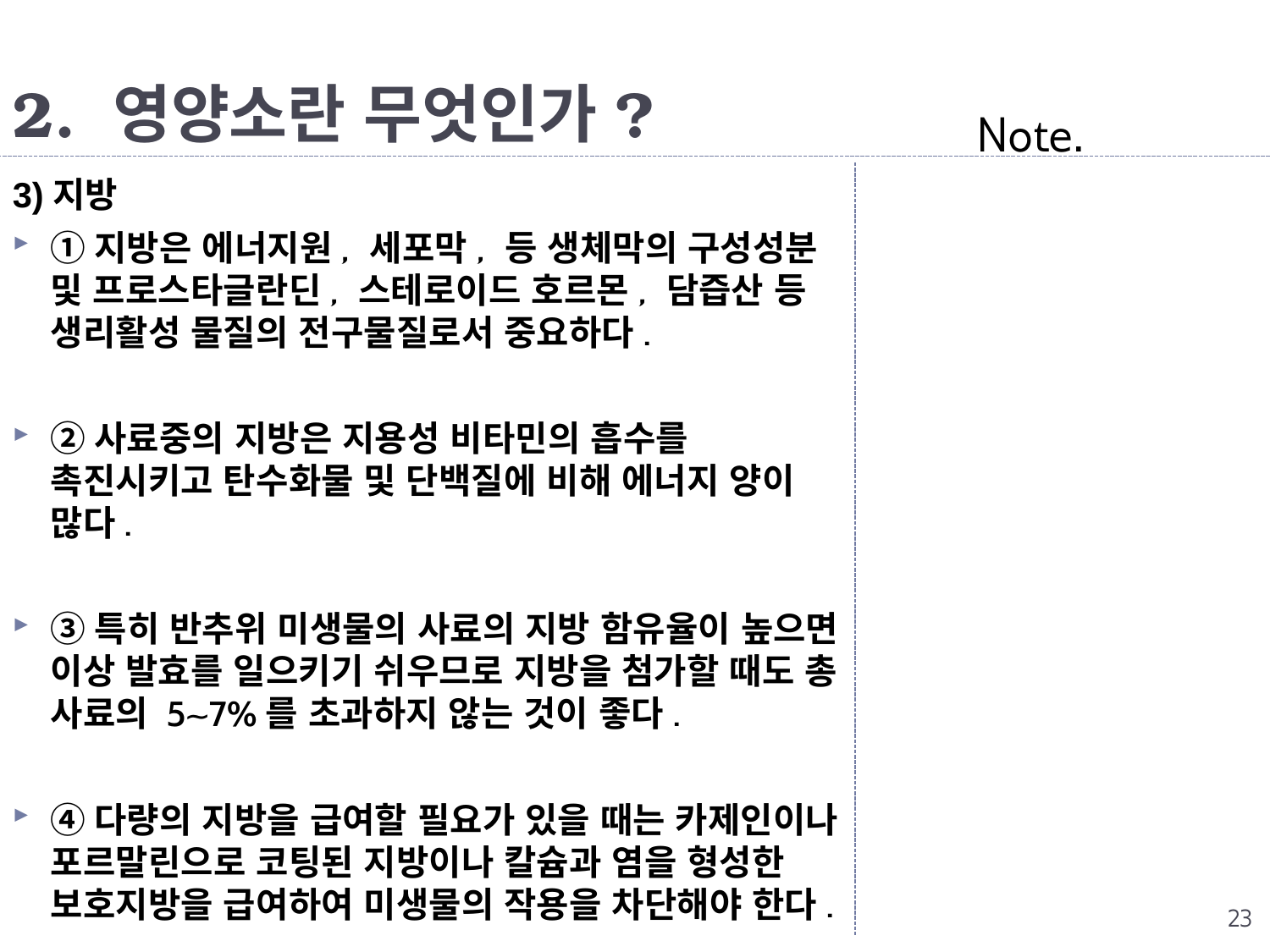

# 2. 영양소란 무엇인가?
Note.

3)지방
①지방은 에너지원, 세포막, 등 생체막의 구성성분 및 프로스타글란딘, 스테로이드 호르몬, 담즙산 등 생리활성 물질의 전구물질로서 중요하다.

②사료중의 지방은 지용성 비타민의 흡수를 촉진시키고 탄수화물 및 단백질에 비해 에너지 양이 많다.

③특히 반추위 미생물의 사료의 지방 함유율이 높으면 이상 발효를 일으키기 쉬우므로 지방을 첨가할 때도 총 사료의 5~7%를 초과하지 않는 것이 좋다.

④다량의 지방을 급여할 필요가 있을 때는 카제인이나 포르말린으로 코팅된 지방이나 칼슘과 염을 형성한 보호지방을 급여하여 미생물의 작용을 차단해야 한다.

23